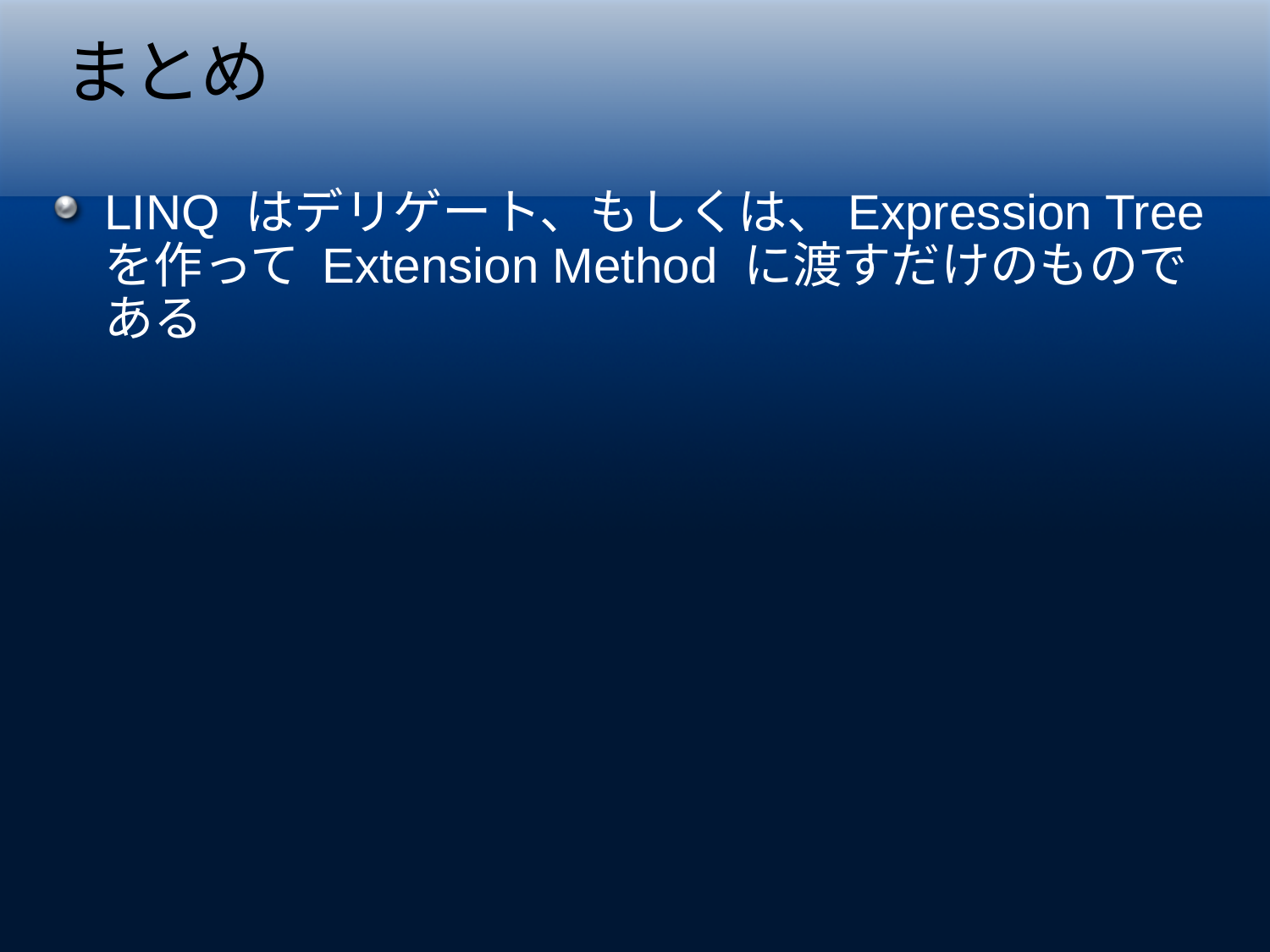

# まとめ
LINQ はデリゲート、もしくは、Expression Tree を作って Extension Method に渡すだけのものである